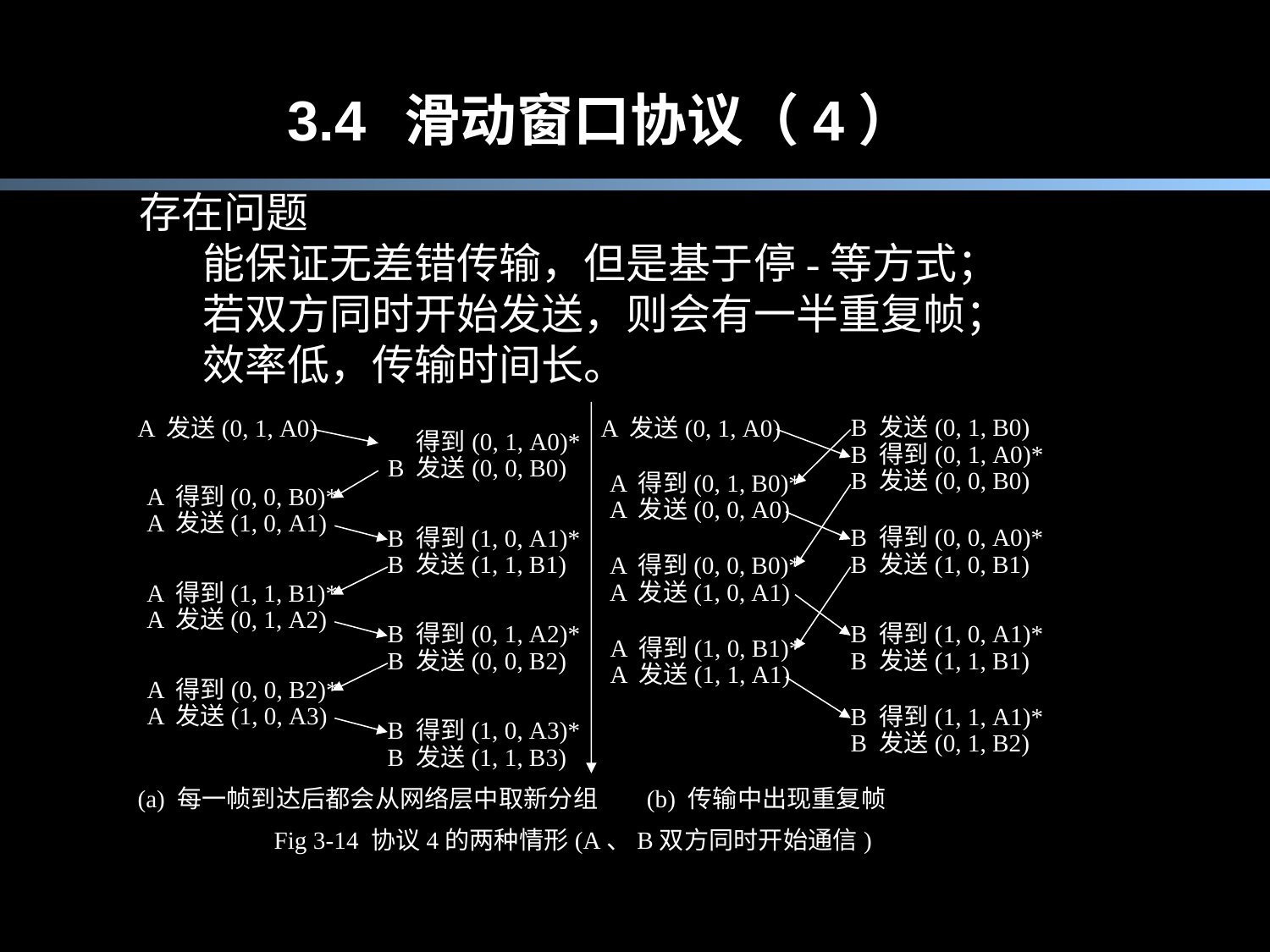

3.4	 3.4	滑动窗口协议（4）
存在问题
能保证无差错传输，但是基于停-等方式；
若双方同时开始发送，则会有一半重复帧；
效率低，传输时间长。

B 发送(0, 1, B0)
B 得到(0, 1, A0)*
B 发送(0, 0, B0)
A 发送(0, 1, A0)
A 发送(0, 1, A0)

B 得到(0, 1, A0)*
B 发送(0, 0, B0)

A 得到(0, 1, B0)*
A 发送(0, 0, A0)
A 得到(0, 0, B0)*
A 发送(1, 0, A1)

B 得到(0, 0, A0)*
B 发送(1, 0, B1)

B 得到(1, 0, A1)*
B 发送(1, 1, B1)
A 得到(0, 0, B0)*
A 发送(1, 0, A1)

A 得到(1, 1, B1)*
A 发送(0, 1, A2)

B 得到(1, 0, A1)*
B 发送(1, 1, B1)

B 得到(0, 1, A2)*
B 发送(0, 0, B2)
A 得到(1, 0, B1)*
A 发送(1, 1, A1)

A 得到(0, 0, B2)*
A 发送(1, 0, A3)

B 得到(1, 1, A1)*
B 发送(0, 1, B2)

B 得到(1, 0, A3)*
B 发送(1, 1, B3)
(a) 每一帧到达后都会从网络层中取新分组
(b) 传输中出现重复帧
Fig 3-14 协议4的两种情形(A、B双方同时开始通信)